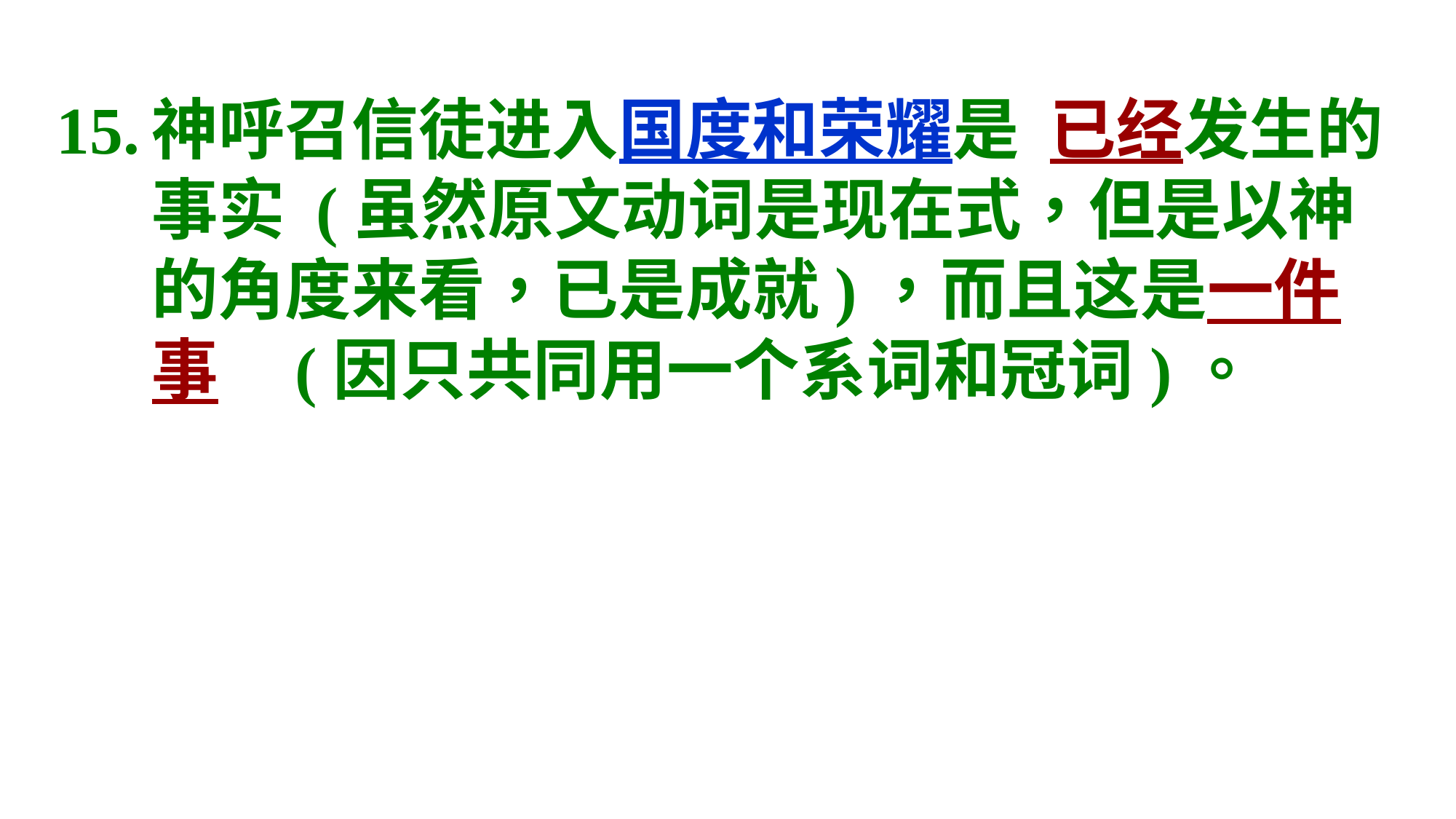

15.	神呼召信徒进入国度和荣耀是  已经发生的事实 (虽然原文动词是现在式，但是以神的角度来看，已是成就)，而且这是一件事    (因只共同用一个系词和冠词)。